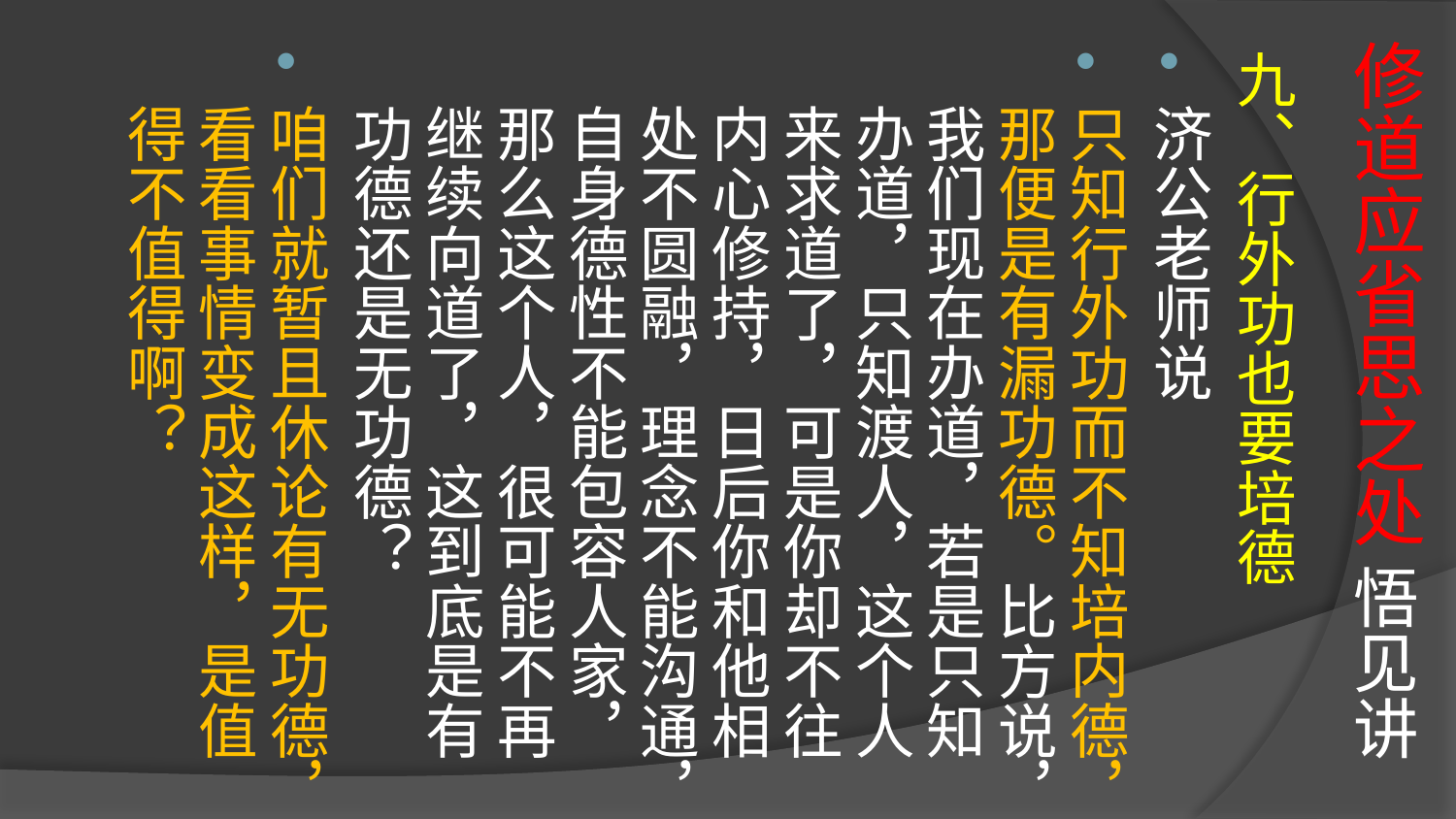

# 修道应省思之处 悟见讲
九、行外功也要培德
济公老师说
只知行外功而不知培内德，那便是有漏功德。比方说，我们现在办道，若是只知办道，只知渡人，这个人来求道了，可是你却不往内心修持，日后你和他相处不圆融，理念不能沟通，自身德性不能包容人家，那么这个人，很可能不再继续向道了，这到底是有功德还是无功德？
咱们就暂且休论有无功德，看看事情变成这样，是值得不值得啊？